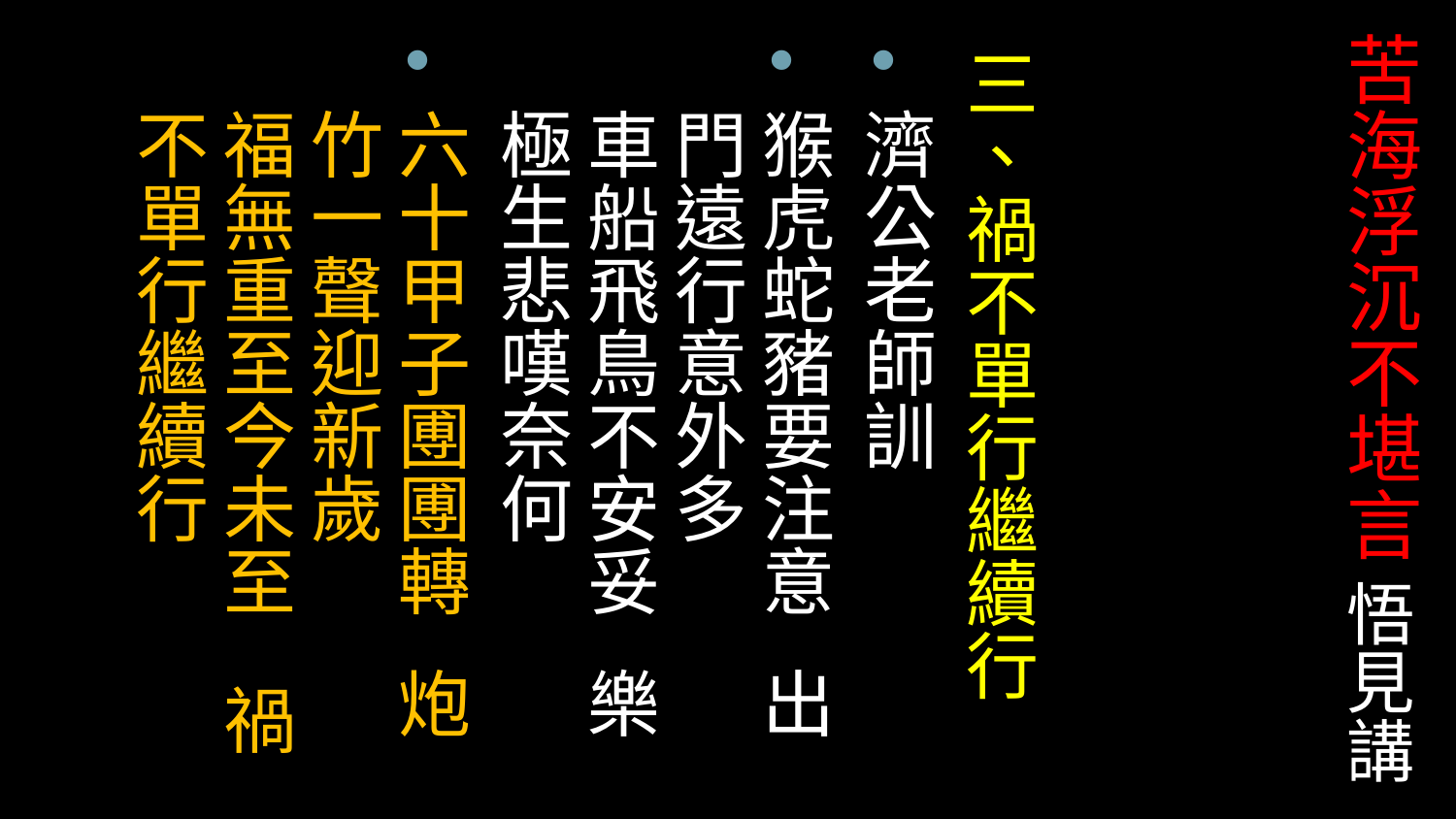

# 苦海浮沉不堪言 悟見講
三、禍不單行繼續行
濟公老師訓
猴虎蛇豬要注意   出門遠行意外多 
車船飛鳥不安妥   樂極生悲嘆奈何
六十甲子圑圑轉   炮竹一聲迎新歲 
福無重至今未至    禍不單行繼續行